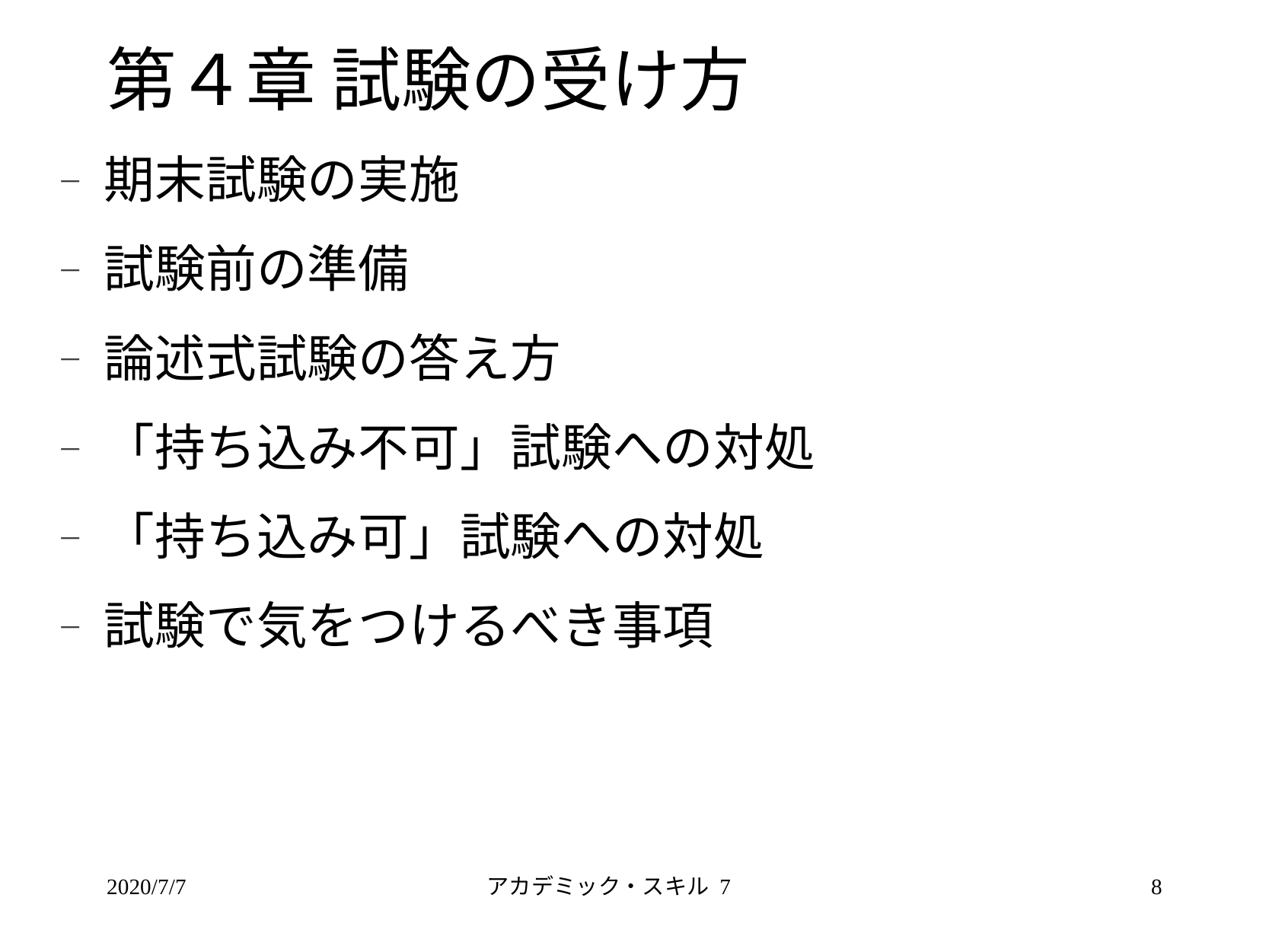

# 第４章 試験の受け方
期末試験の実施
試験前の準備
論述式試験の答え方
「持ち込み不可」試験への対処
「持ち込み可」試験への対処
試験で気をつけるべき事項
2020/7/7
アカデミック・スキル 7
8